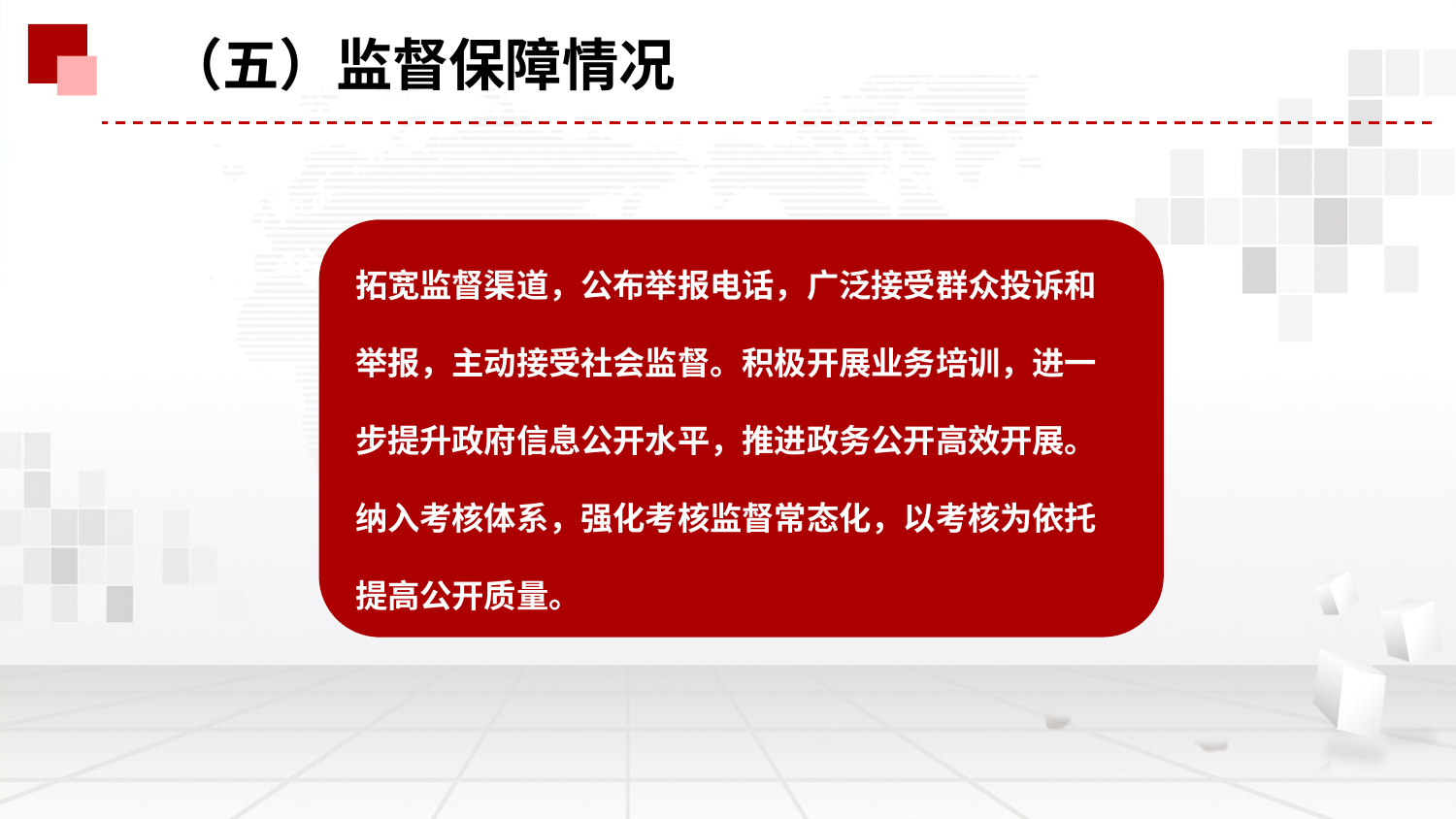

（五）监督保障情况

拓宽监督渠道，公布举报电话，广泛接受群众投诉和举报，主动接受社会监督。积极开展业务培训，进一步提升政府信息公开水平，推进政务公开高效开展。纳入考核体系，强化考核监督常态化，以考核为依托提高公开质量。